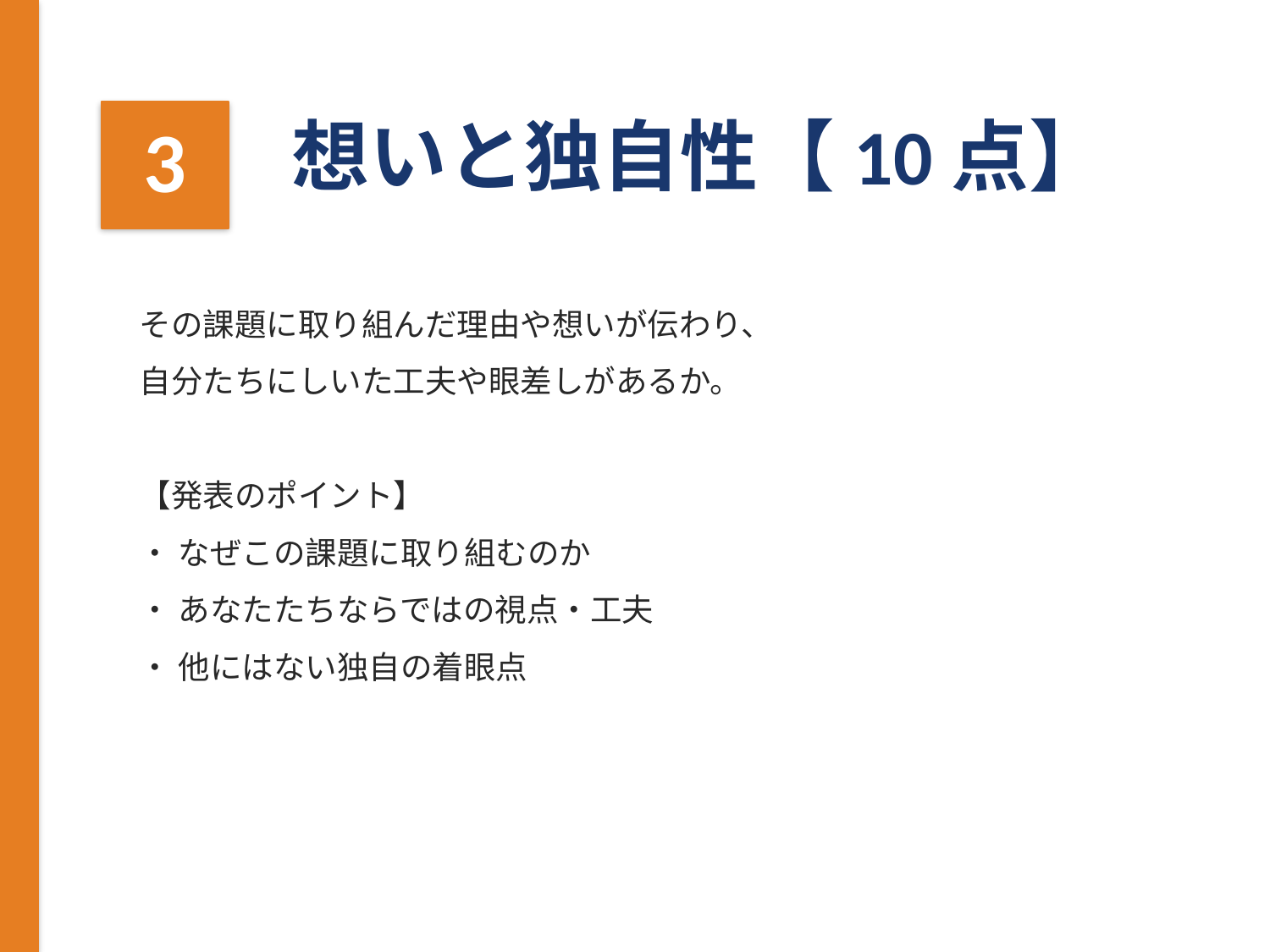

3
想いと独自性【10点】
その課題に取り組んだ理由や想いが伝わり、
自分たちにしいた工夫や眼差しがあるか。
【発表のポイント】
• なぜこの課題に取り組むのか
• あなたたちならではの視点・工夫
• 他にはない独自の着眼点